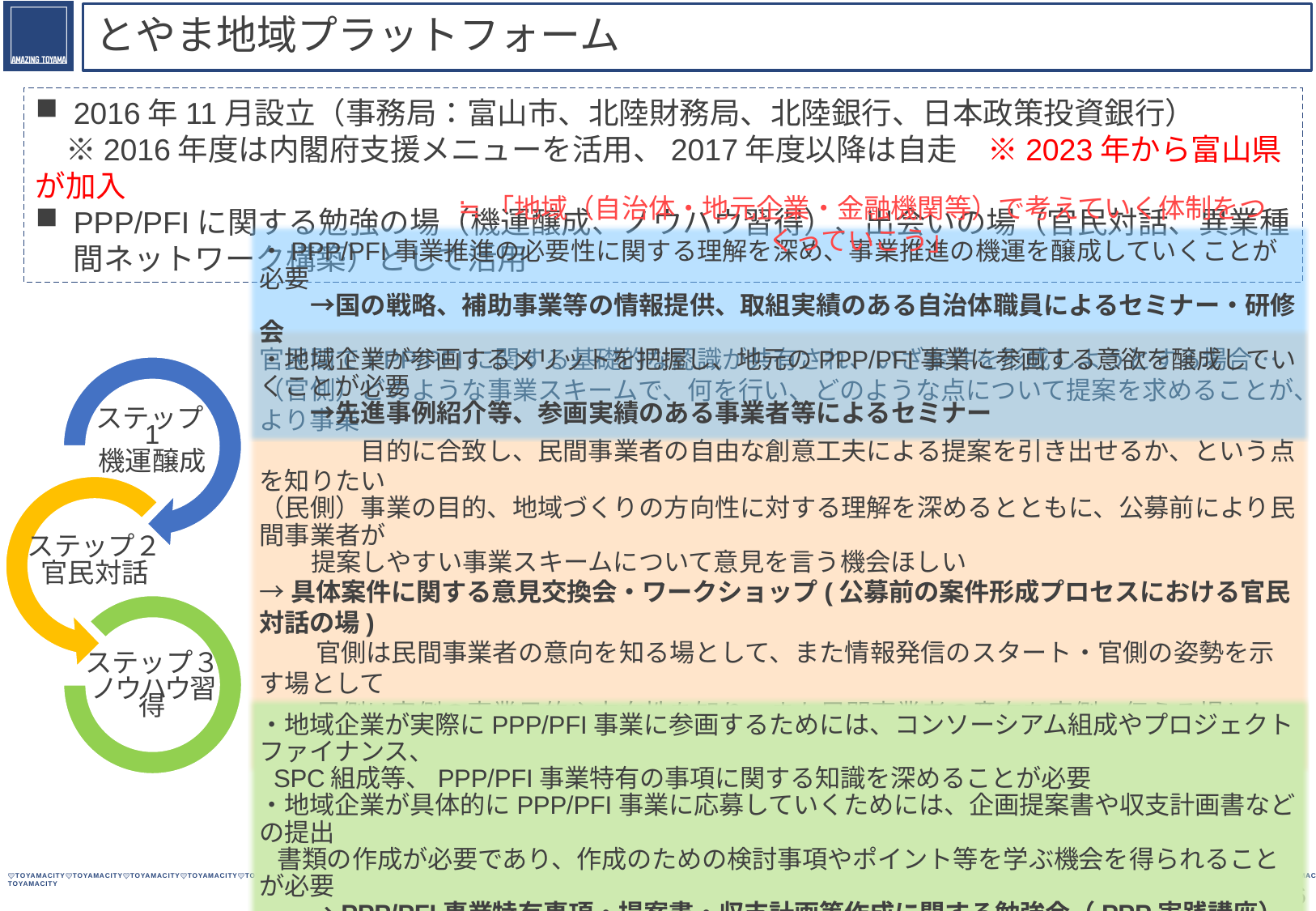

# とやま地域プラットフォーム
2016年11月設立（事務局：富山市、北陸財務局、北陸銀行、日本政策投資銀行）
　※2016年度は内閣府支援メニューを活用、2017年度以降は自走　※2023年から富山県が加入
PPP/PFIに関する勉強の場（機運醸成、ノウハウ習得）、出会いの場（官民対話、異業種間ネットワーク構築）として活用
≒「地域（自治体・地元企業・金融機関等）で考えていく体制をつくっていこう」
・PPP/PFI事業推進の必要性に関する理解を深め、事業推進の機運を醸成していくことが必要
　　→国の戦略、補助事業等の情報提供、取組実績のある自治体職員によるセミナー・研修会
・地域企業が参画するメリットを把握し、地元のPPP/PFI事業に参画する意欲を醸成していくことが必要
　　→先進事例紹介等、参画実績のある事業者等によるセミナー
ステップ1
機運醸成
ステップ２
官民対話
ステップ３
ノウハウ習得
官民間でPPP/PFIに関する基礎的な認識が共有され、いざ案件を形成しようとする場合…
（官側）どのような事業スキームで、何を行い、どのような点について提案を求めることが、より事業
　　　　目的に合致し、民間事業者の自由な創意工夫による提案を引き出せるか、という点を知りたい
（民側）事業の目的、地域づくりの方向性に対する理解を深めるとともに、公募前により民間事業者が
        提案しやすい事業スキームについて意見を言う機会ほしい
→具体案件に関する意見交換会・ワークショップ(公募前の案件形成プロセスにおける官民対話の場)
　　 官側は民間事業者の意向を知る場として、また情報発信のスタート・官側の姿勢を示す場として
　　 民側は官側の事業目的や方向性を知り、また民間事業者の意向を官側へ伝える場として活用
・地域企業が実際にPPP/PFI事業に参画するためには、コンソーシアム組成やプロジェクトファイナンス、
  SPC組成等、PPP/PFI事業特有の事項に関する知識を深めることが必要
・地域企業が具体的にPPP/PFI事業に応募していくためには、企画提案書や収支計画書などの提出
  書類の作成が必要であり、作成のための検討事項やポイント等を学ぶ機会を得られることが必要
　　→PPP/PFI事業特有事項・提案書・収支計画等作成に関する勉強会（PPP実践講座）